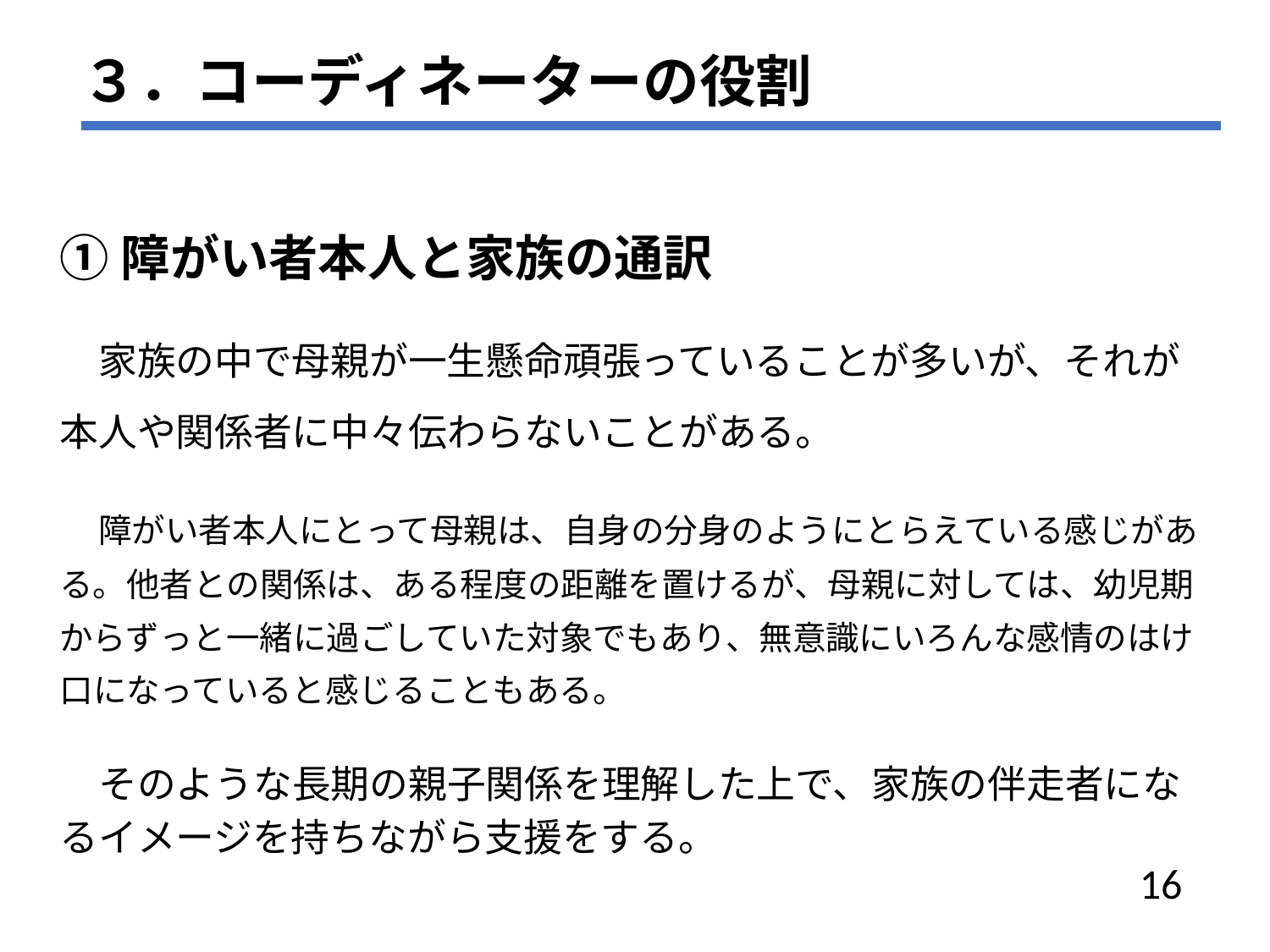

# ３．コーディネーターの役割
①障がい者本人と家族の通訳

　家族の中で母親が一生懸命頑張っていることが多いが、それが
本人や関係者に中々伝わらないことがある。

　障がい者本人にとって母親は、自身の分身のようにとらえている感じがある。他者との関係は、ある程度の距離を置けるが、母親に対しては、幼児期からずっと一緒に過ごしていた対象でもあり、無意識にいろんな感情のはけ口になっていると感じることもある。

　そのような長期の親子関係を理解した上で、家族の伴走者になるイメージを持ちながら支援をする。
16